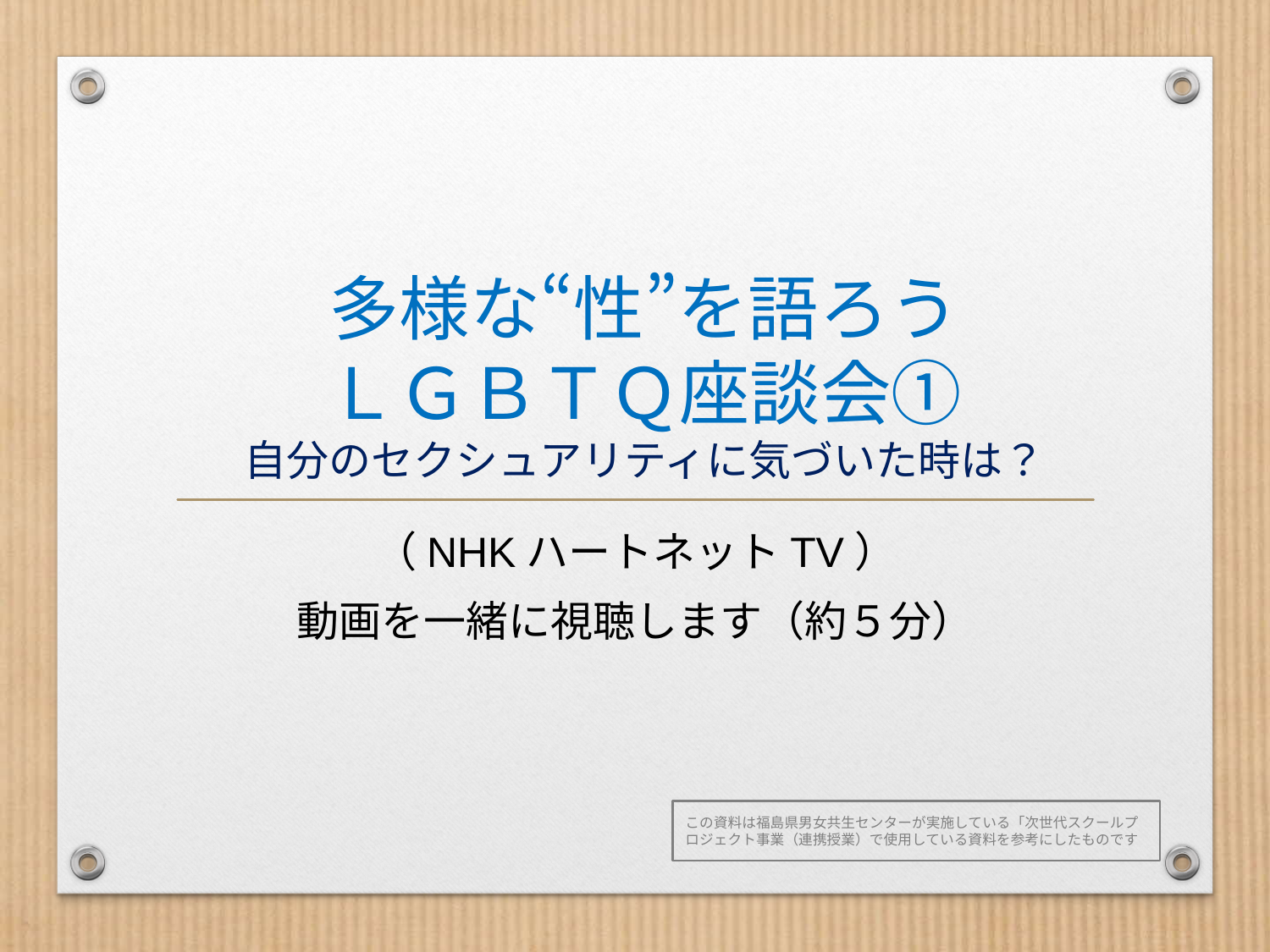

# 多様な“性”を語ろう ＬＧＢＴＱ座談会① 自分のセクシュアリティに気づいた時は？
（NHKハートネットTV）
動画を一緒に視聴します（約５分）
この資料は福島県男女共生センターが実施している「次世代スクールプロジェクト事業（連携授業）で使用している資料を参考にしたものです